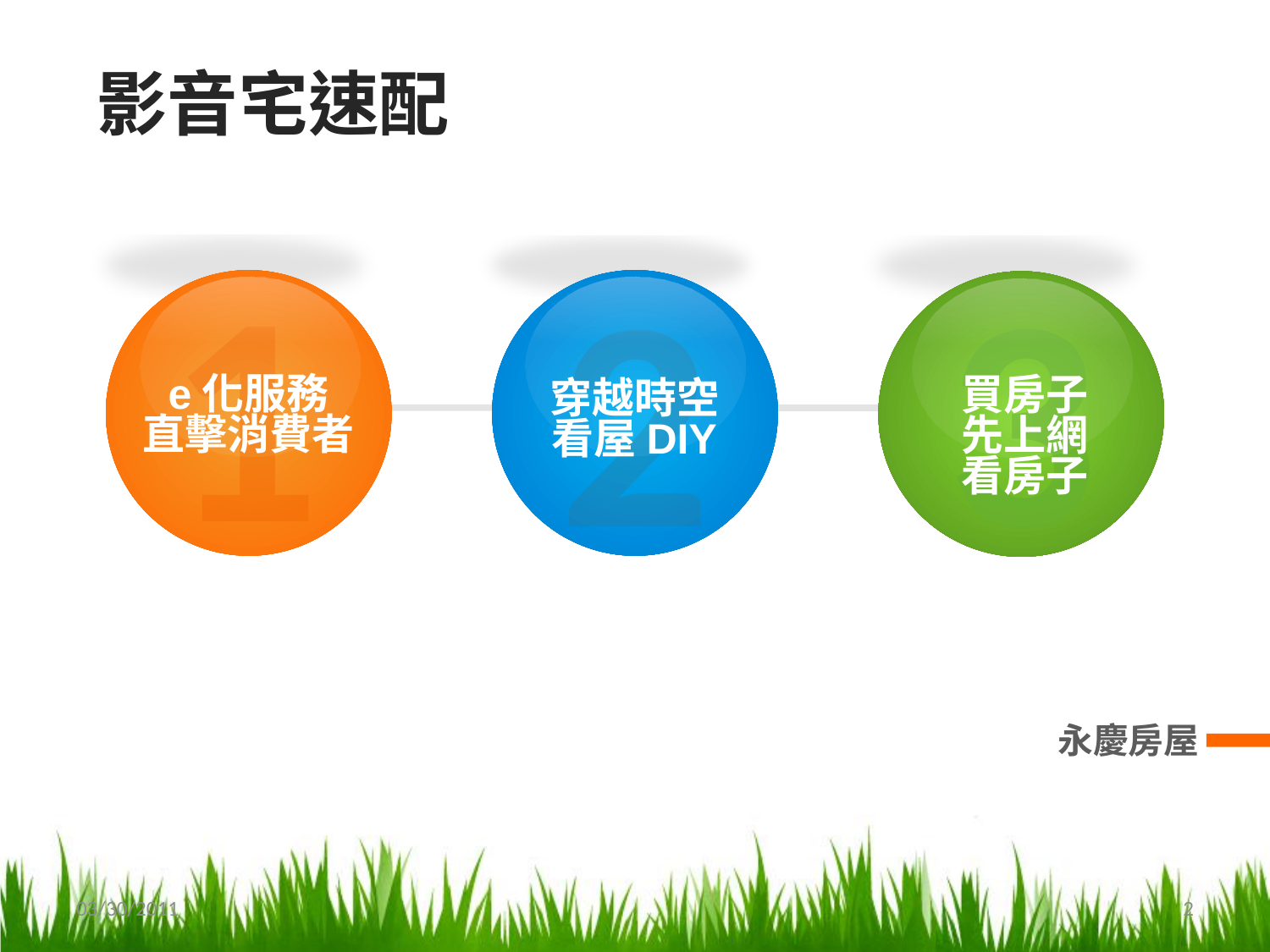

影音宅速配
1

e化服務
直擊消費者
3

買房子
先上網
看房子
2

穿越時空
看屋DIY
永慶房屋

03/30/2011
2